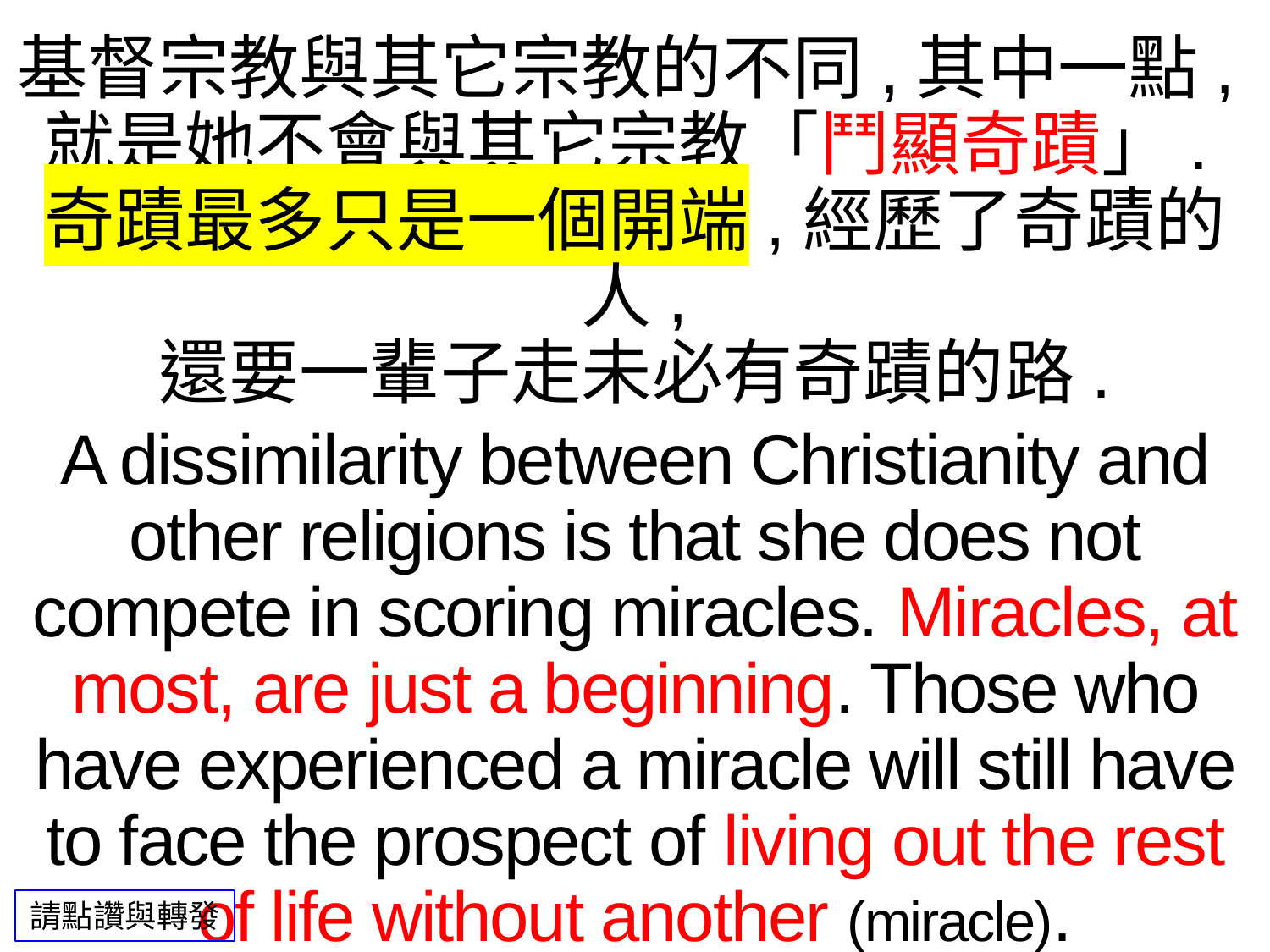

基督宗教與其它宗教的不同,其中一點,就是她不會與其它宗教「鬥顯奇蹟」.奇蹟最多只是一個開端,經歷了奇蹟的人,
還要一輩子走未必有奇蹟的路.
A dissimilarity between Christianity and other religions is that she does not compete in scoring miracles. Miracles, at most, are just a beginning. Those who have experienced a miracle will still have to face the prospect of living out the rest of life without another (miracle).
請點讚與轉發